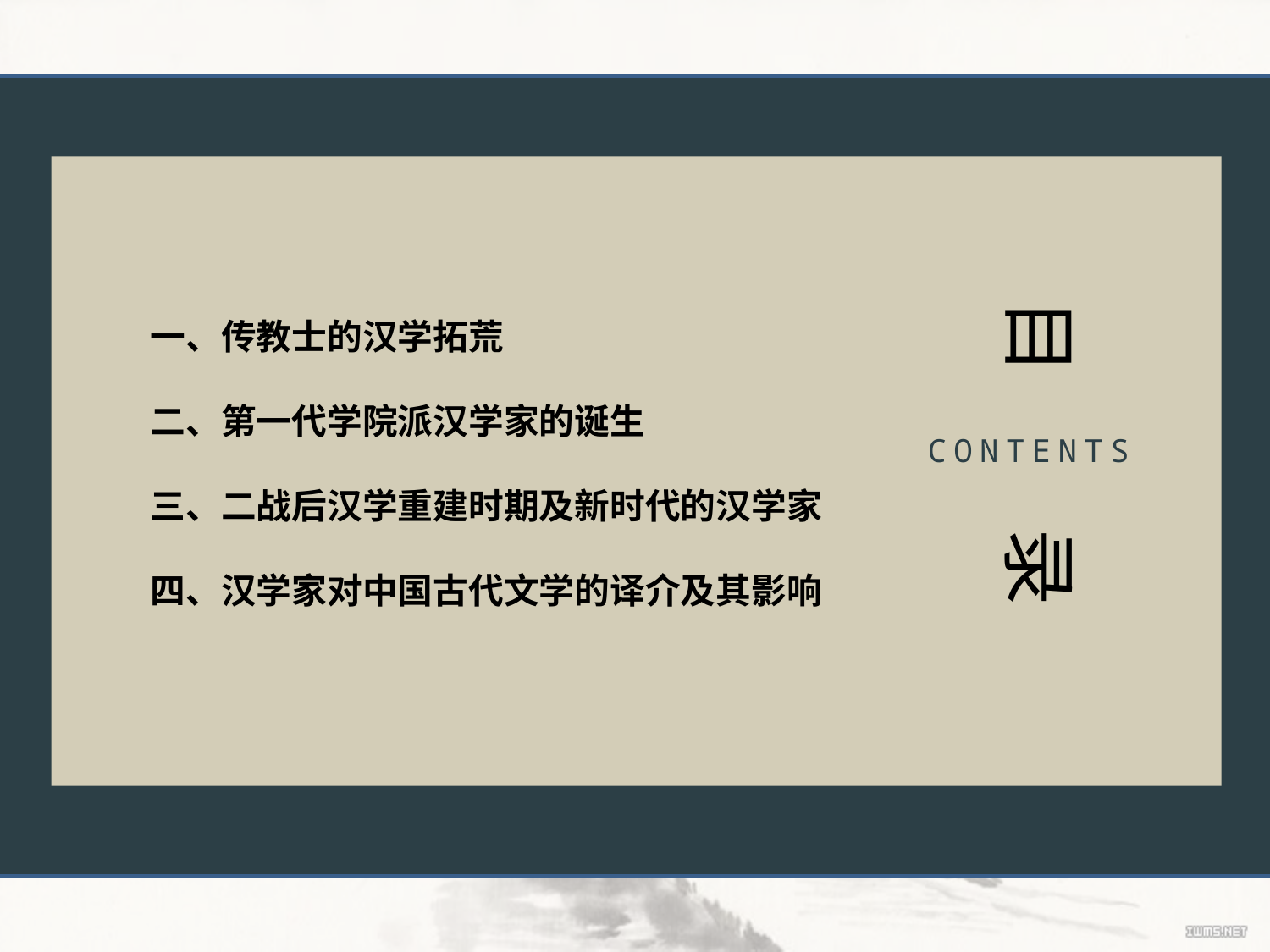

困懒微风
春光美酒
一、传教士的汉学拓荒
二、第一代学院派汉学家的诞生
三、二战后汉学重建时期及新时代的汉学家
四、汉学家对中国古代文学的译介及其影响

目
CONTENTS
录